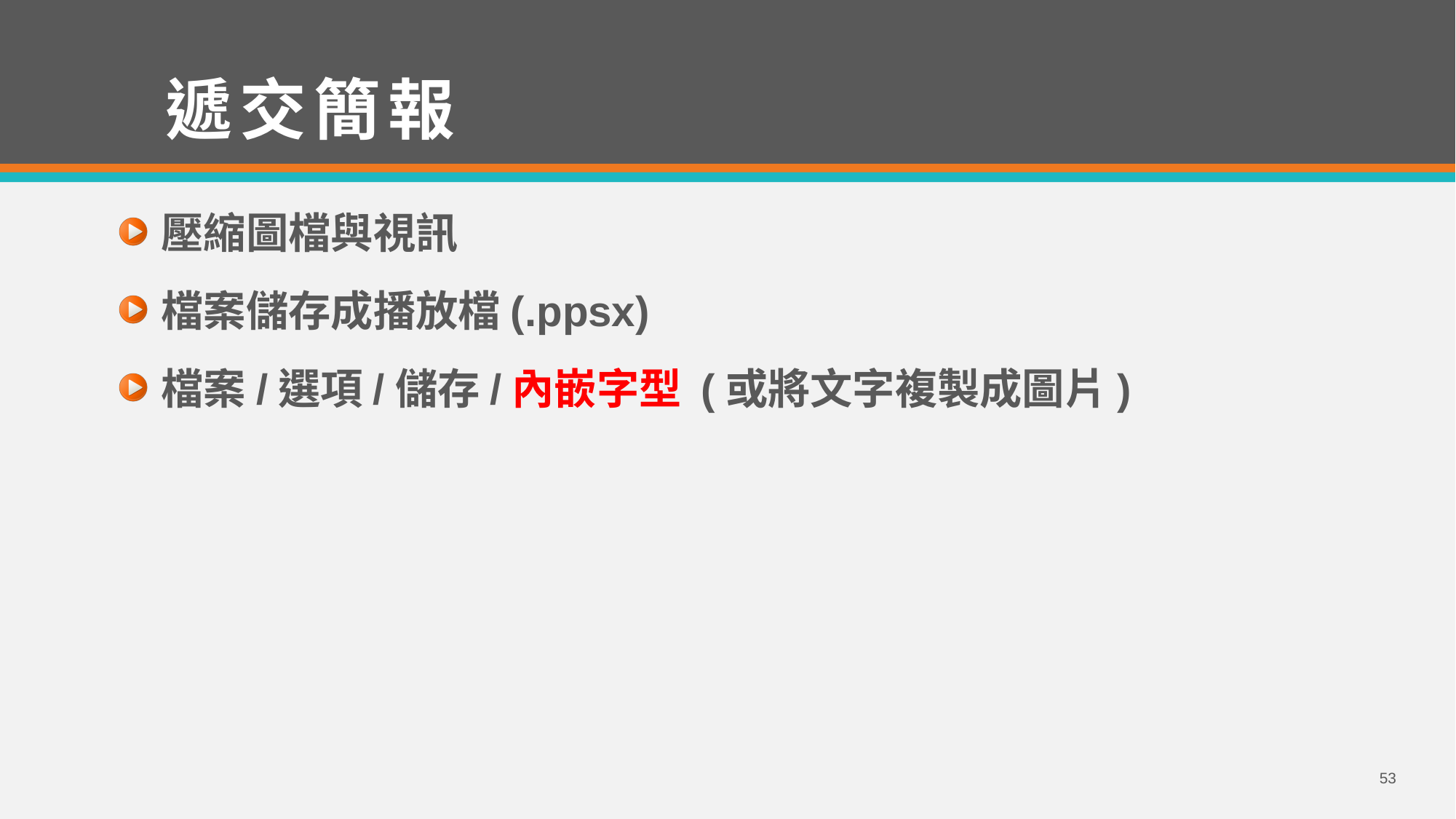

# 遞交簡報
壓縮圖檔與視訊
檔案儲存成播放檔(.ppsx)
檔案/選項/儲存/內嵌字型 (或將文字複製成圖片)

53